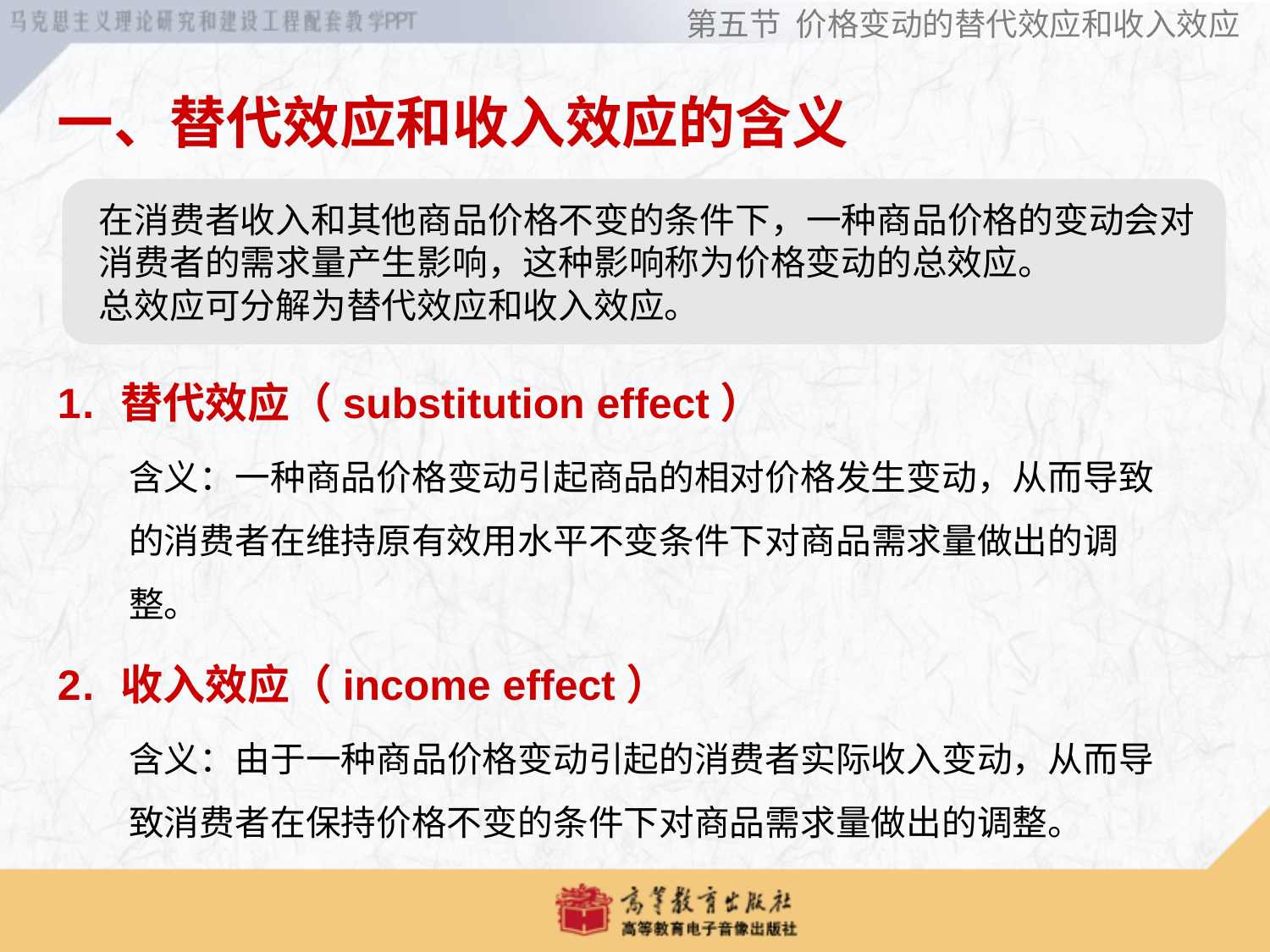

第五节  价格变动的替代效应和收入效应
一、替代效应和收入效应的含义

在消费者收入和其他商品价格不变的条件下，一种商品价格的变动会对消费者的需求量产生影响，这种影响称为价格变动的总效应。
总效应可分解为替代效应和收入效应。
替代效应（substitution effect）
含义：一种商品价格变动引起商品的相对价格发生变动，从而导致的消费者在维持原有效用水平不变条件下对商品需求量做出的调整。
收入效应（income effect）
含义：由于一种商品价格变动引起的消费者实际收入变动，从而导致消费者在保持价格不变的条件下对商品需求量做出的调整。